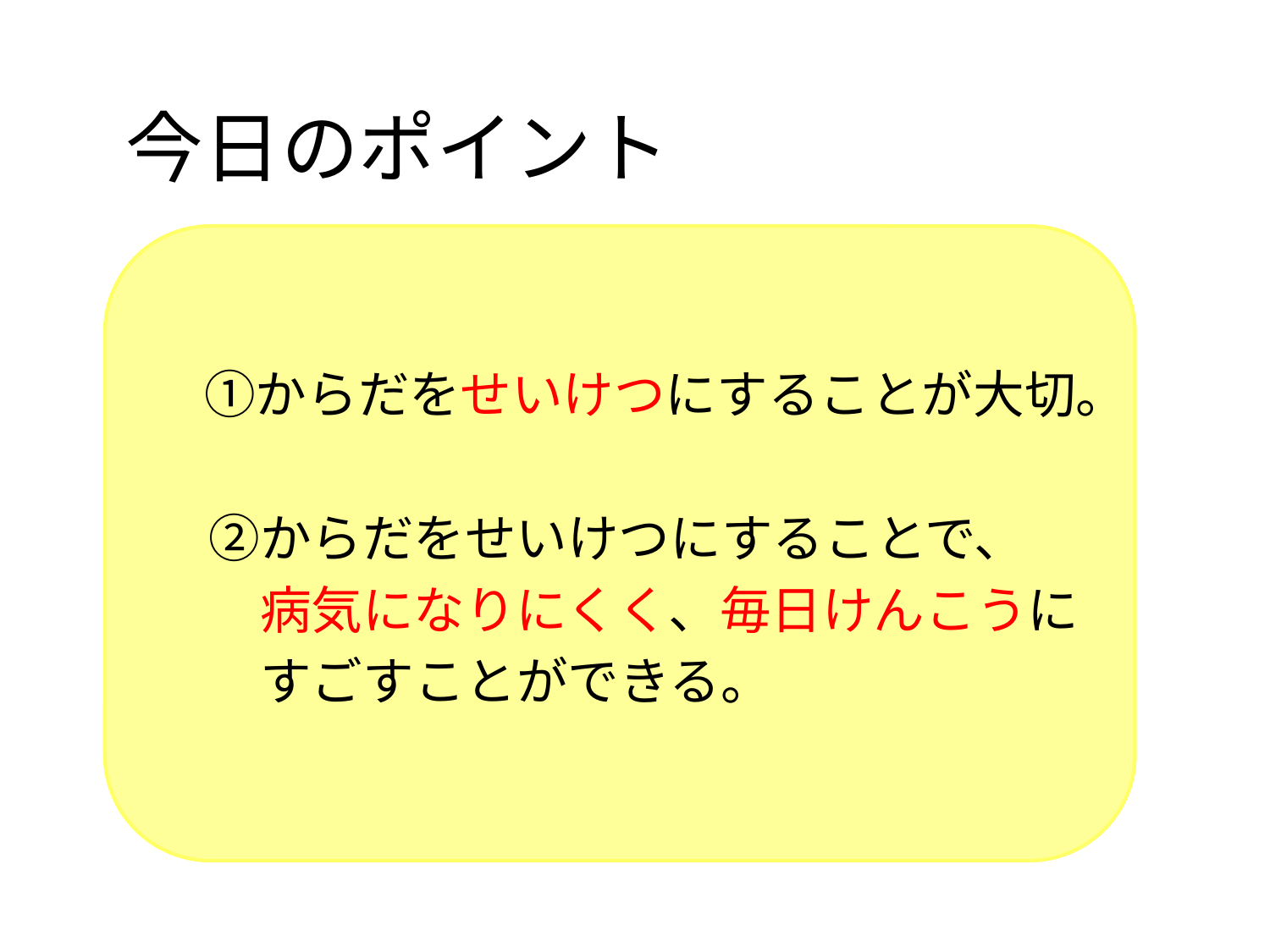

# 今日のポイント

　①からだをせいけつにすることが大切。

　②からだをせいけつにすることで、
　　病気になりにくく、毎日けんこうに
　　すごすことができる。